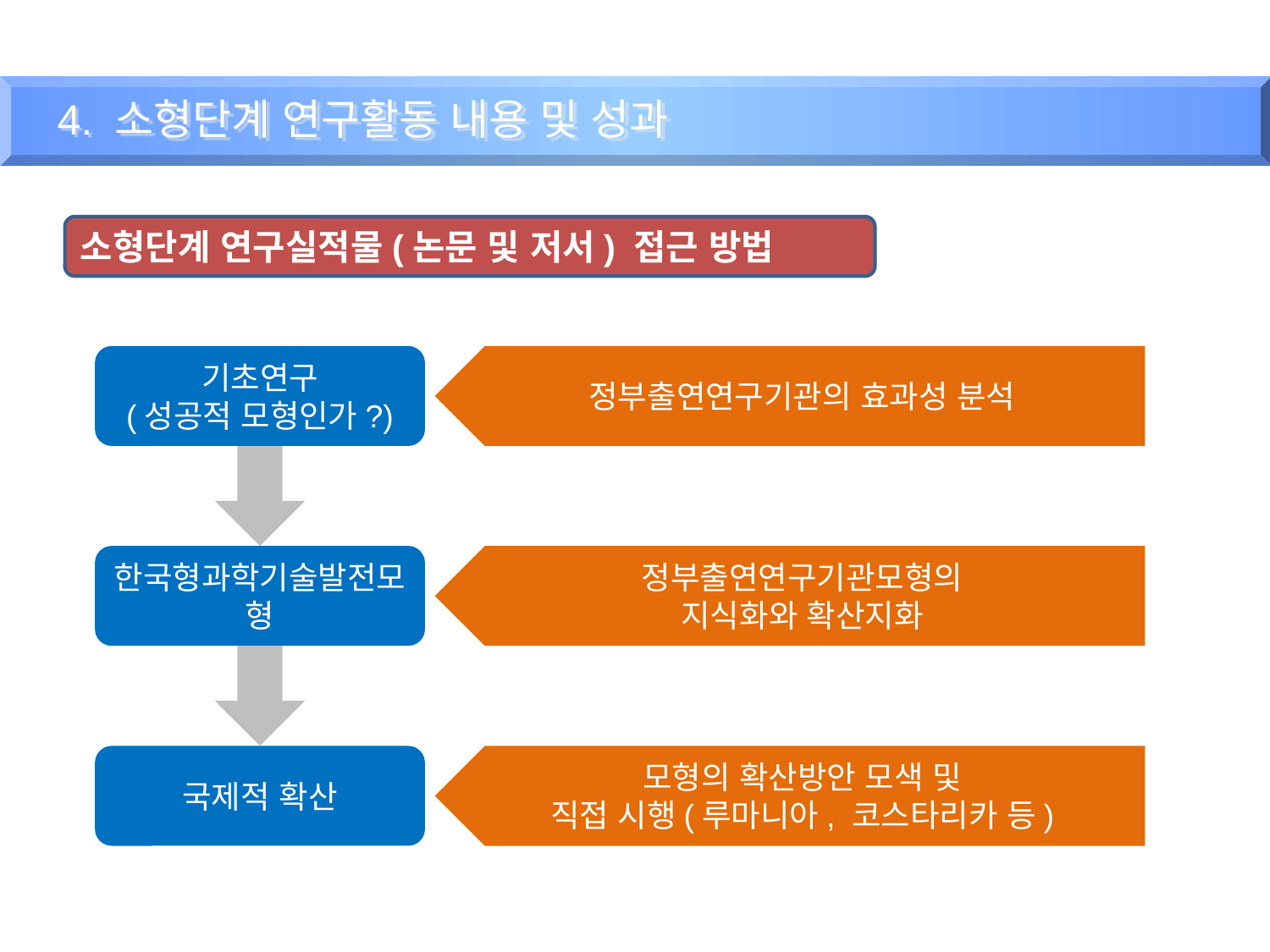

4. 소형단계 연구활동 내용 및 성과
소형단계 연구실적물(논문 및 저서) 접근 방법
기초연구
(성공적 모형인가?)
정부출연연구기관의 효과성 분석

한국형과학기술발전모형
정부출연연구기관모형의
지식화와 확산지화

국제적 확산
모형의 확산방안 모색 및
직접 시행(루마니아, 코스타리카 등)